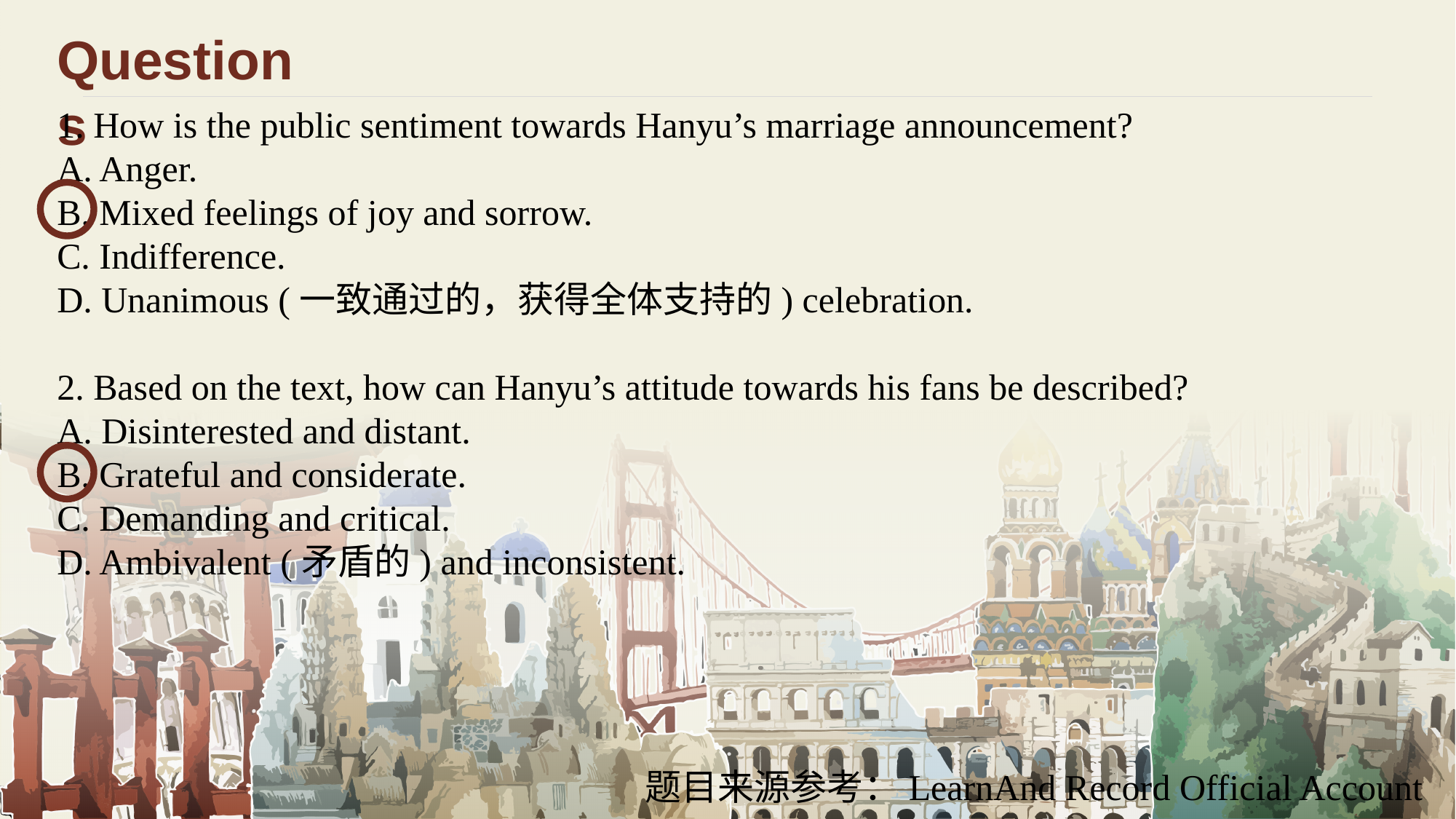

Questions
1. How is the public sentiment towards Hanyu’s marriage announcement?
A. Anger.
B. Mixed feelings of joy and sorrow.
C. Indifference.
D. Unanimous (一致通过的，获得全体支持的) celebration.

2. Based on the text, how can Hanyu’s attitude towards his fans be described?
A. Disinterested and distant.
B. Grateful and considerate.
C. Demanding and critical.
D. Ambivalent (矛盾的) and inconsistent.

题目来源参考：LearnAnd Record Official Account